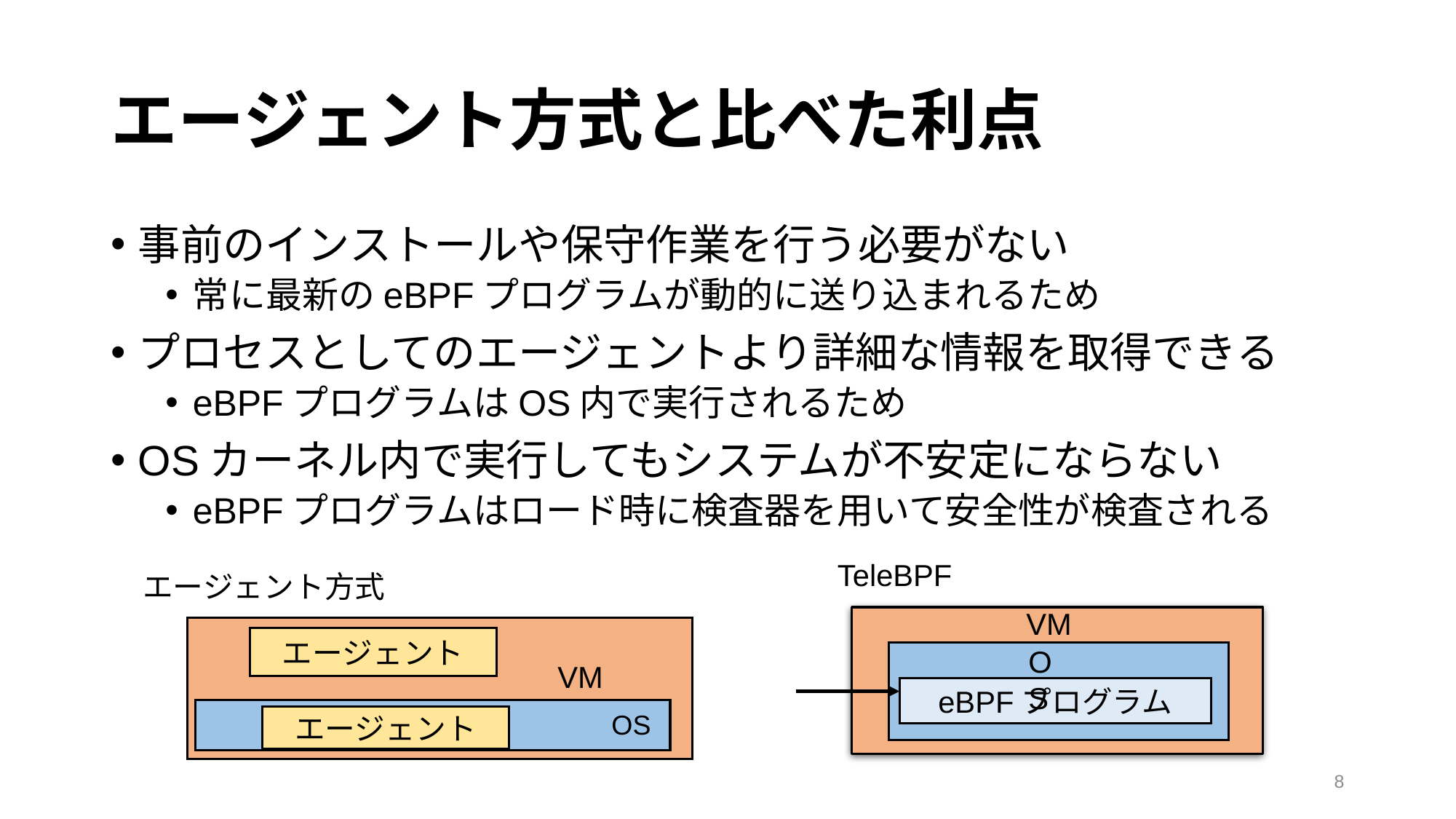

# エージェント方式と比べた利点
事前のインストールや保守作業を行う必要がない
常に最新のeBPFプログラムが動的に送り込まれるため
プロセスとしてのエージェントより詳細な情報を取得できる
eBPFプログラムはOS内で実行されるため
OSカーネル内で実行してもシステムが不安定にならない
eBPFプログラムはロード時に検査器を用いて安全性が検査される
TeleBPF
エージェント方式
VM

エージェント
OS

VM
eBPFプログラム

OS
エージェント
8